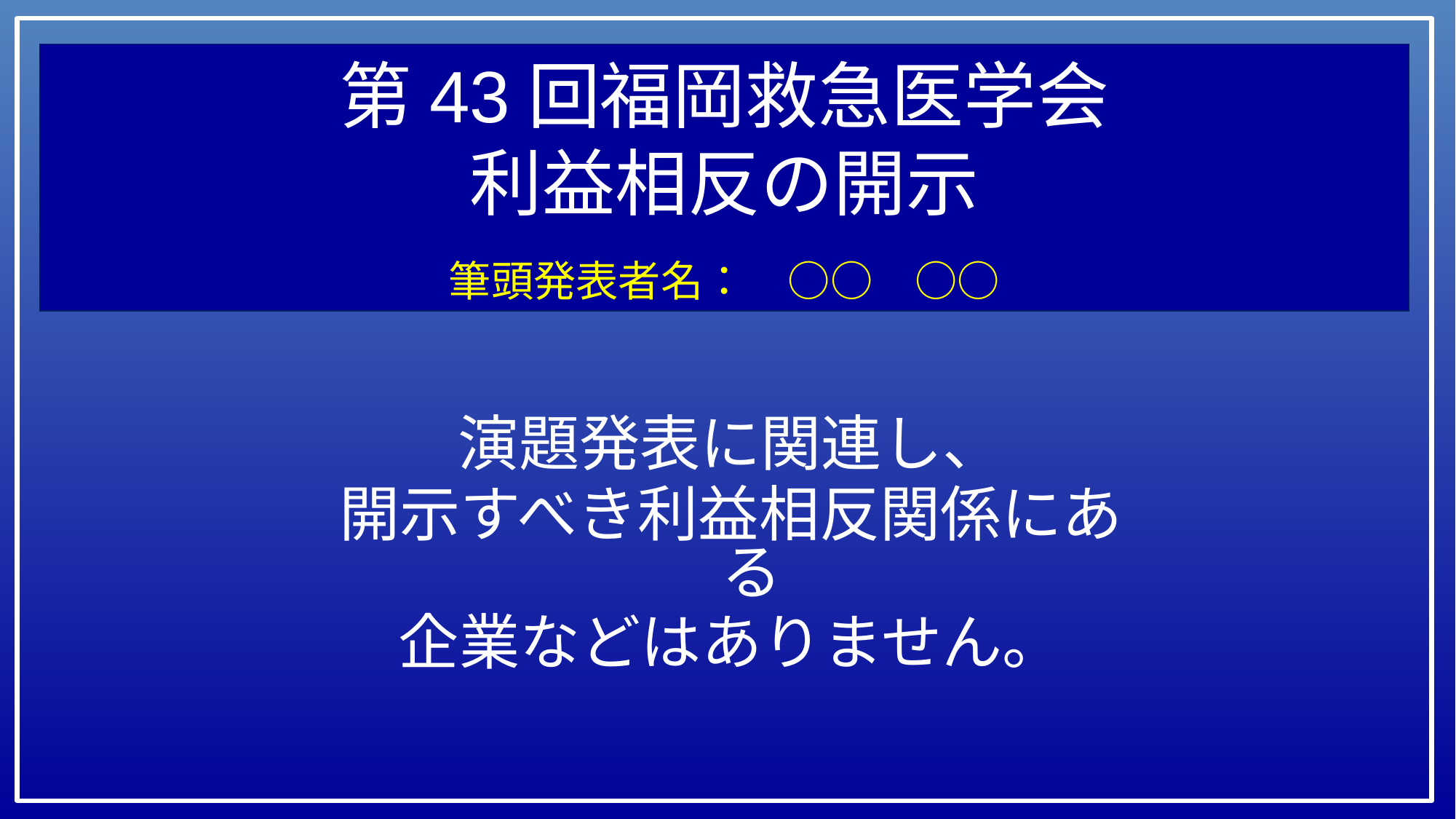

第43回福岡救急医学会
利益相反の開示
　
筆頭発表者名：　○○　○○
演題発表に関連し、
開示すべき利益相反関係にある
企業などはありません。